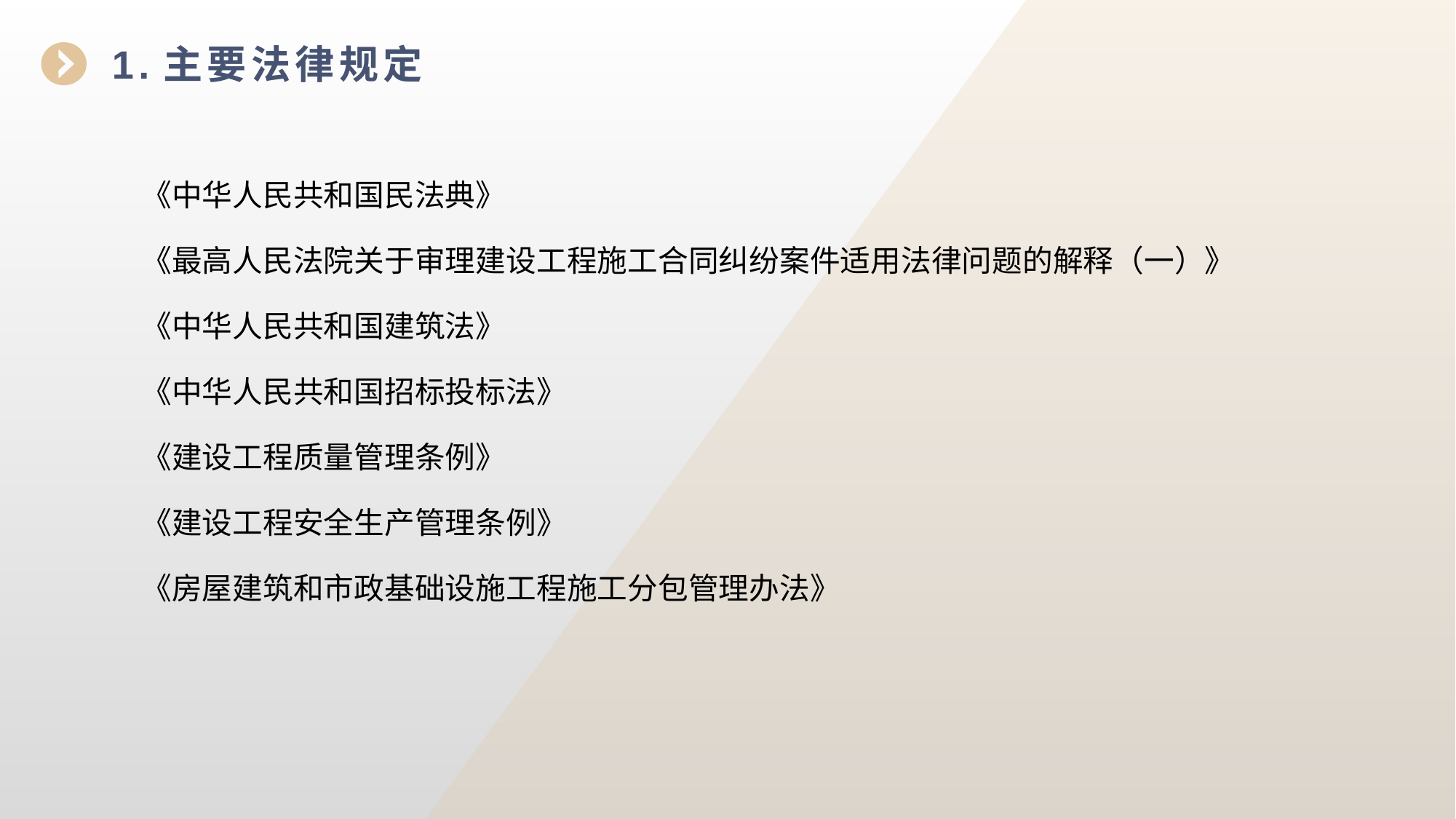

1.主要法律规定

《中华人民共和国民法典》
《最高人民法院关于审理建设工程施工合同纠纷案件适用法律问题的解释（一）》
《中华人民共和国建筑法》
《中华人民共和国招标投标法》
《建设工程质量管理条例》
《建设工程安全生产管理条例》
《房屋建筑和市政基础设施工程施工分包管理办法》